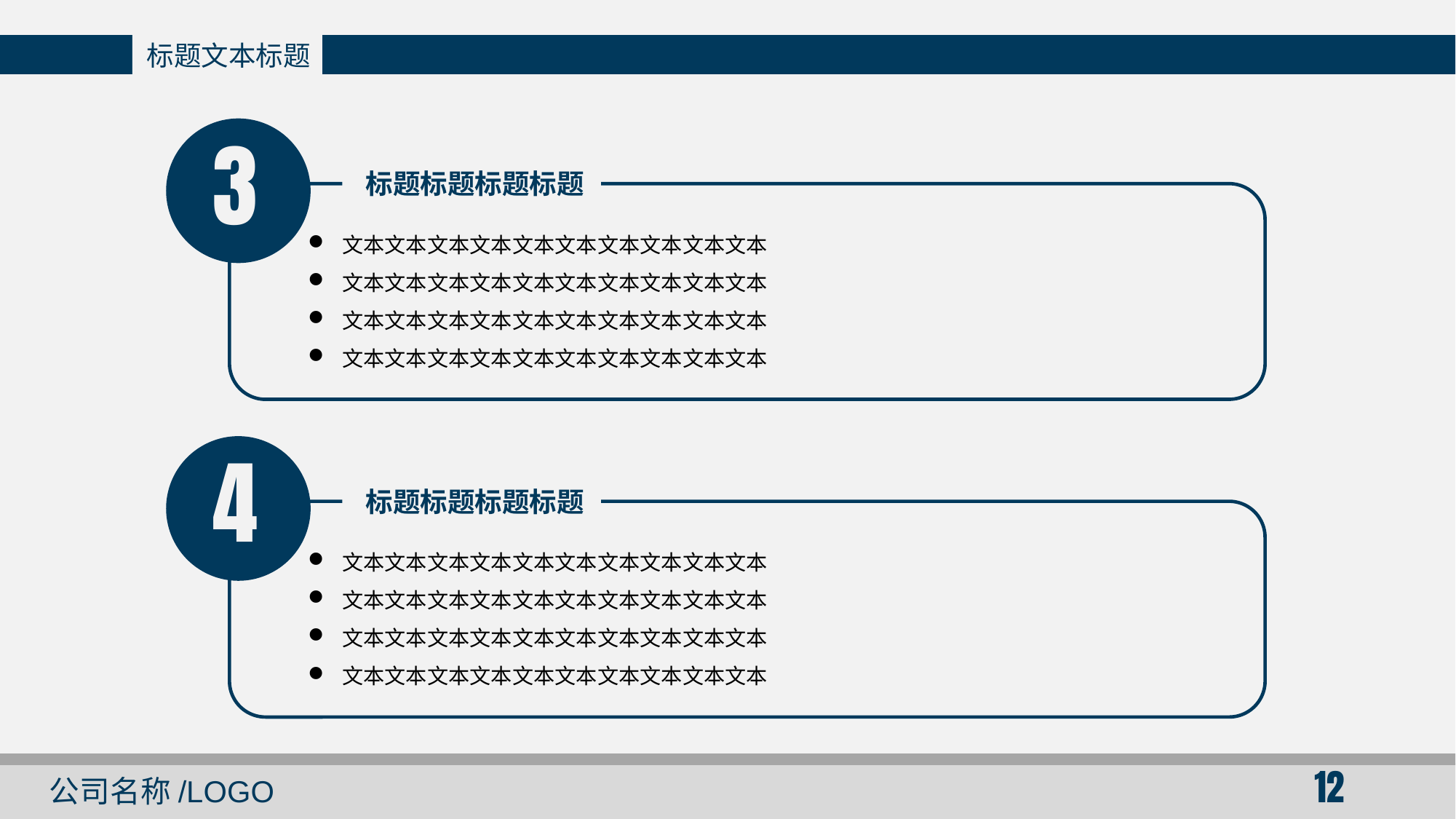

标题文本标题

3
 标题标题标题标题

文本文本文本文本文本文本文本文本文本文本
文本文本文本文本文本文本文本文本文本文本
文本文本文本文本文本文本文本文本文本文本
文本文本文本文本文本文本文本文本文本文本

4
 标题标题标题标题

文本文本文本文本文本文本文本文本文本文本
文本文本文本文本文本文本文本文本文本文本
文本文本文本文本文本文本文本文本文本文本
文本文本文本文本文本文本文本文本文本文本
12